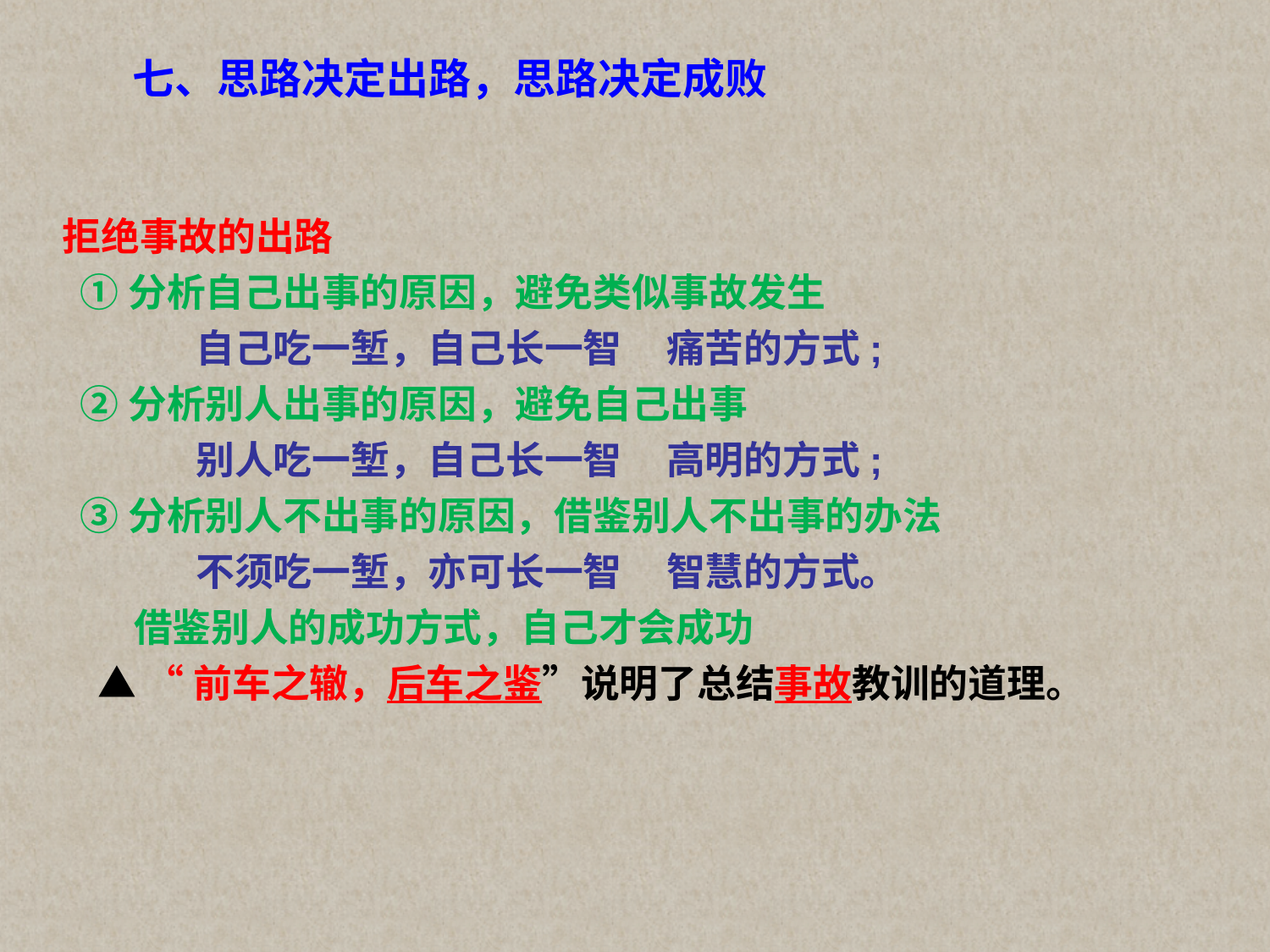

七、思路决定出路，思路决定成败
拒绝事故的出路
  ①分析自己出事的原因，避免类似事故发生
              自己吃一堑，自己长一智     痛苦的方式;
  ②分析别人出事的原因，避免自己出事
              别人吃一堑，自己长一智     高明的方式;
  ③分析别人不出事的原因，借鉴别人不出事的办法
              不须吃一堑，亦可长一智     智慧的方式。
       借鉴别人的成功方式，自己才会成功
    ▲ “前车之辙，后车之鉴”说明了总结事故教训的道理。